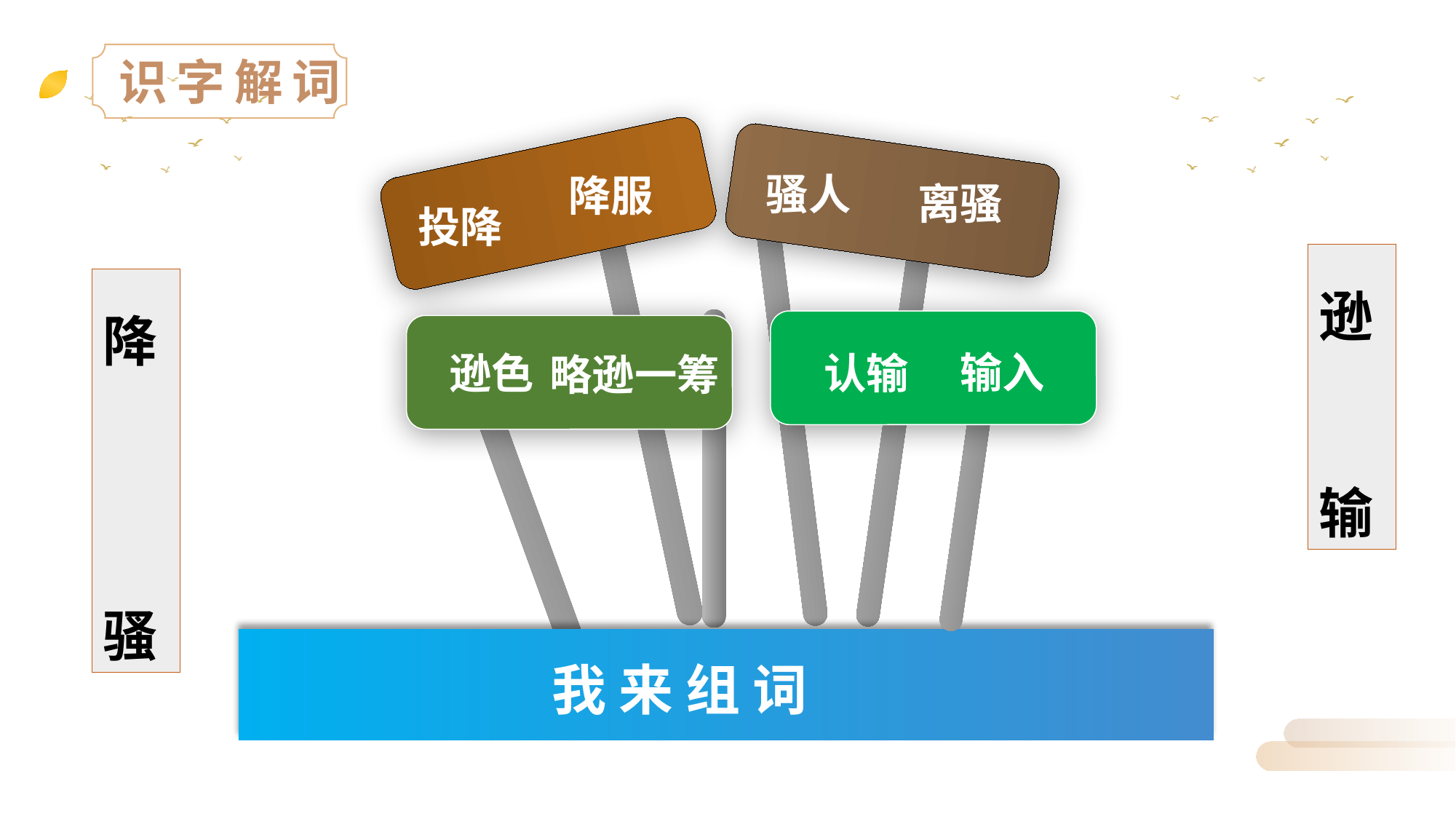

识字解词

 骚人
   降服
  离骚

投降
逊       输

降        骚

 输入
 逊色
 认输
 略逊一筹

我 来 组 词